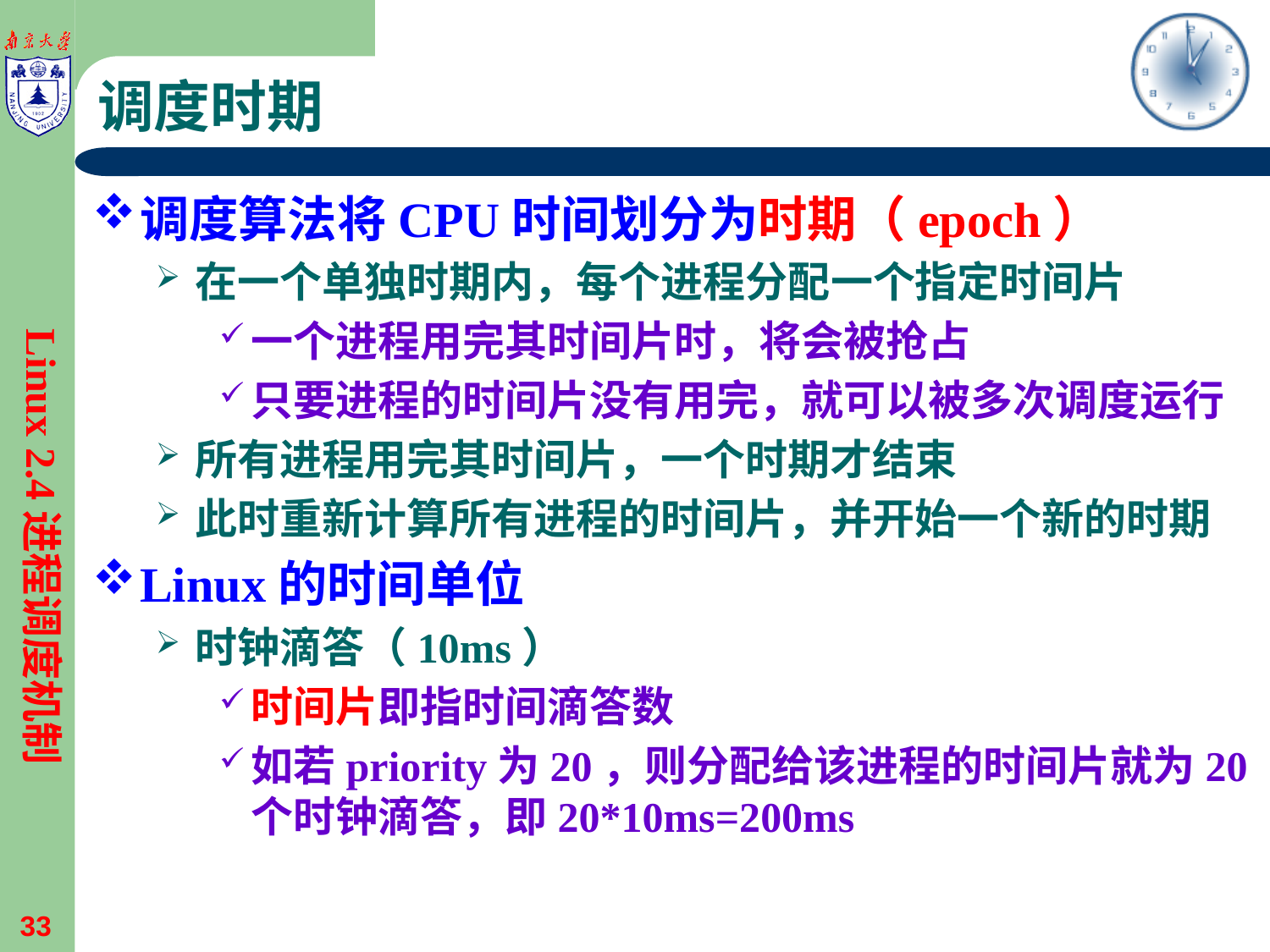

# 调度时期
调度算法将CPU时间划分为时期（epoch）
在一个单独时期内，每个进程分配一个指定时间片
一个进程用完其时间片时，将会被抢占
只要进程的时间片没有用完，就可以被多次调度运行
所有进程用完其时间片，一个时期才结束
此时重新计算所有进程的时间片，并开始一个新的时期
Linux的时间单位
时钟滴答（10ms）
时间片即指时间滴答数
如若priority为20，则分配给该进程的时间片就为20个时钟滴答，即20*10ms=200ms
Linux 2.4进程调度机制
33